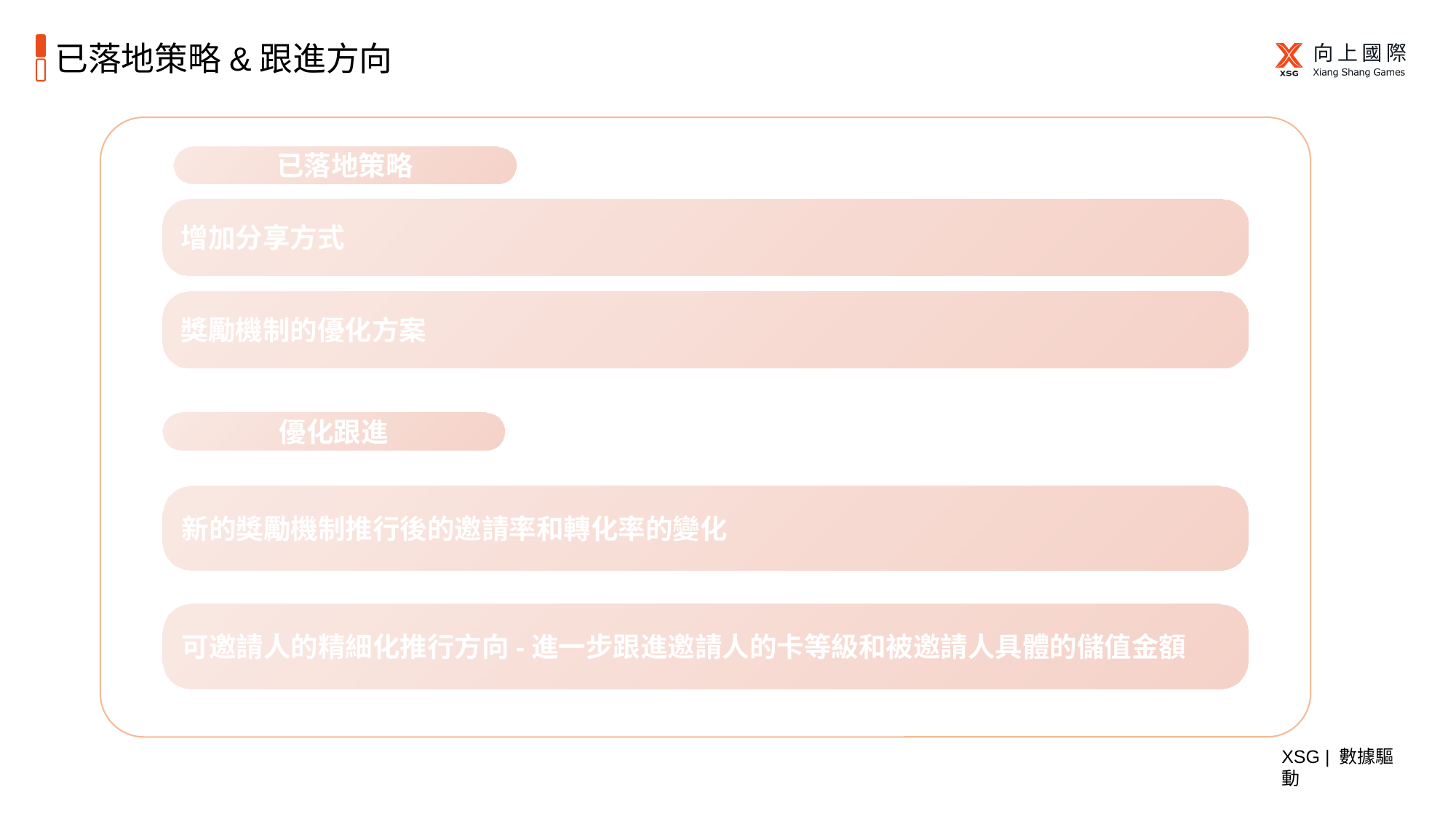

# 已落地策略&跟進方向
&活動玩法
已落地策略
增加分享方式
獎勵機制的優化方案
優化跟進
新的獎勵機制推行後的邀請率和轉化率的變化
可邀請人的精細化推行方向-進一步跟進邀請人的卡等級和被邀請人具體的儲值金額